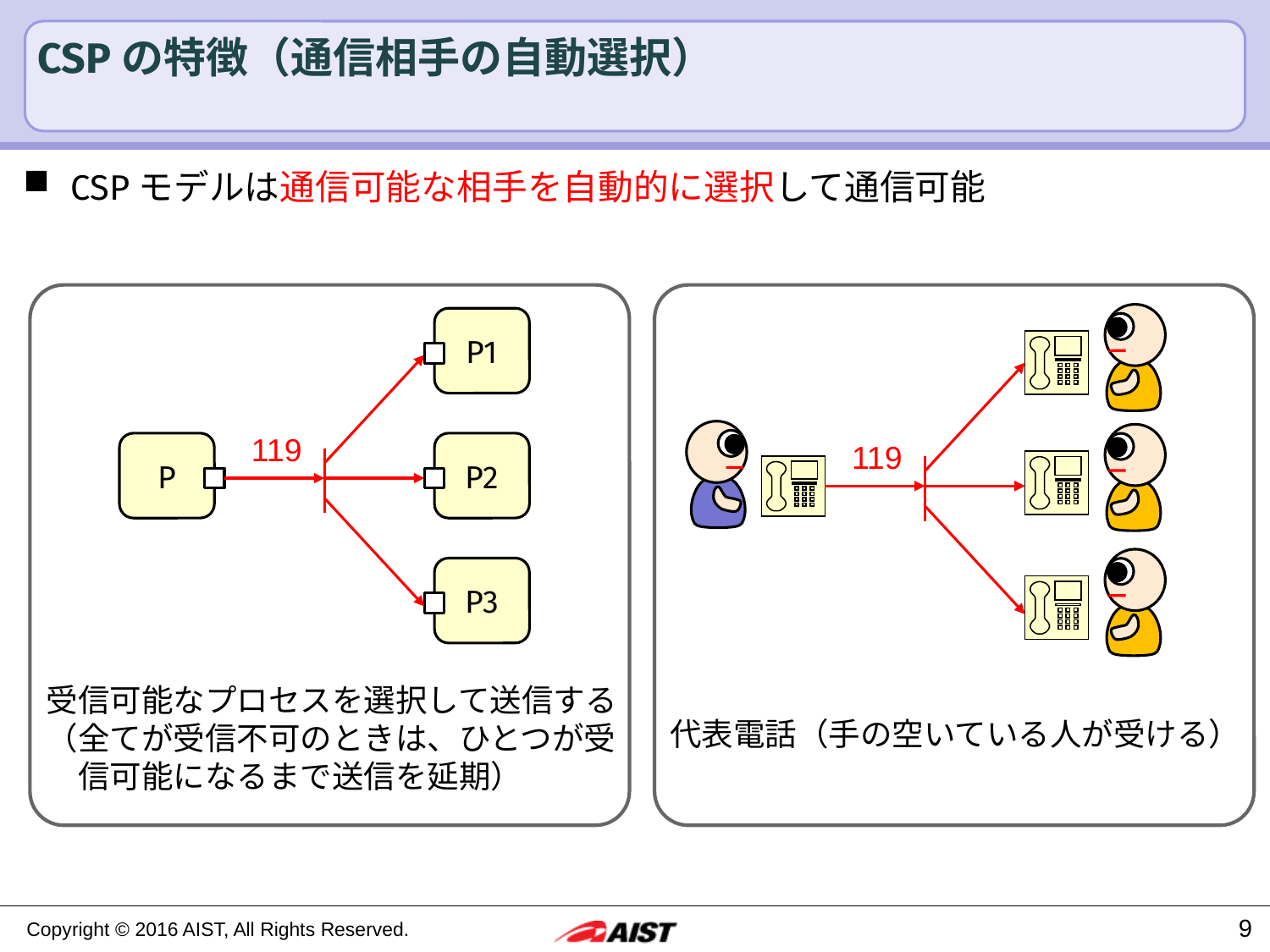

# CSPの特徴（通信相手の自動選択）

CSPモデルは通信可能な相手を自動的に選択して通信可能

P1

119

119
P
P2

P3

受信可能なプロセスを選択して送信する
（全てが受信不可のときは、ひとつが受
　信可能になるまで送信を延期）
代表電話（手の空いている人が受ける）
9